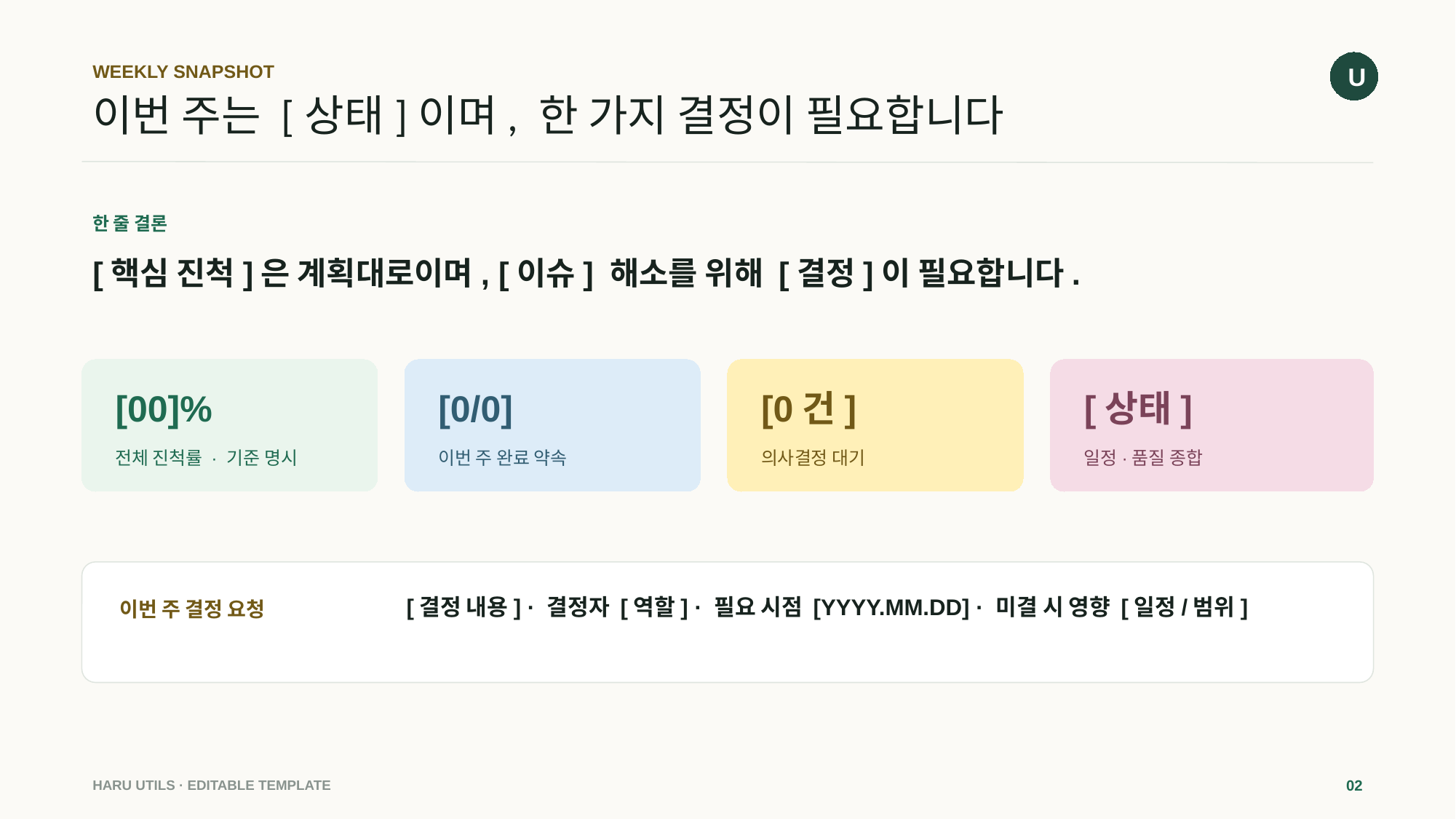

U
WEEKLY SNAPSHOT
# 이번 주는 [상태]이며, 한 가지 결정이 필요합니다

한 줄 결론
[핵심 진척]은 계획대로이며, [이슈] 해소를 위해 [결정]이 필요합니다.

[00]%
[0/0]
[0건]
[상태]
전체 진척률 · 기준 명시
이번 주 완료 약속
의사결정 대기
일정·품질 종합

[결정 내용] · 결정자 [역할] · 필요 시점 [YYYY.MM.DD] · 미결 시 영향 [일정/범위]
이번 주 결정 요청
HARU UTILS · EDITABLE TEMPLATE
02